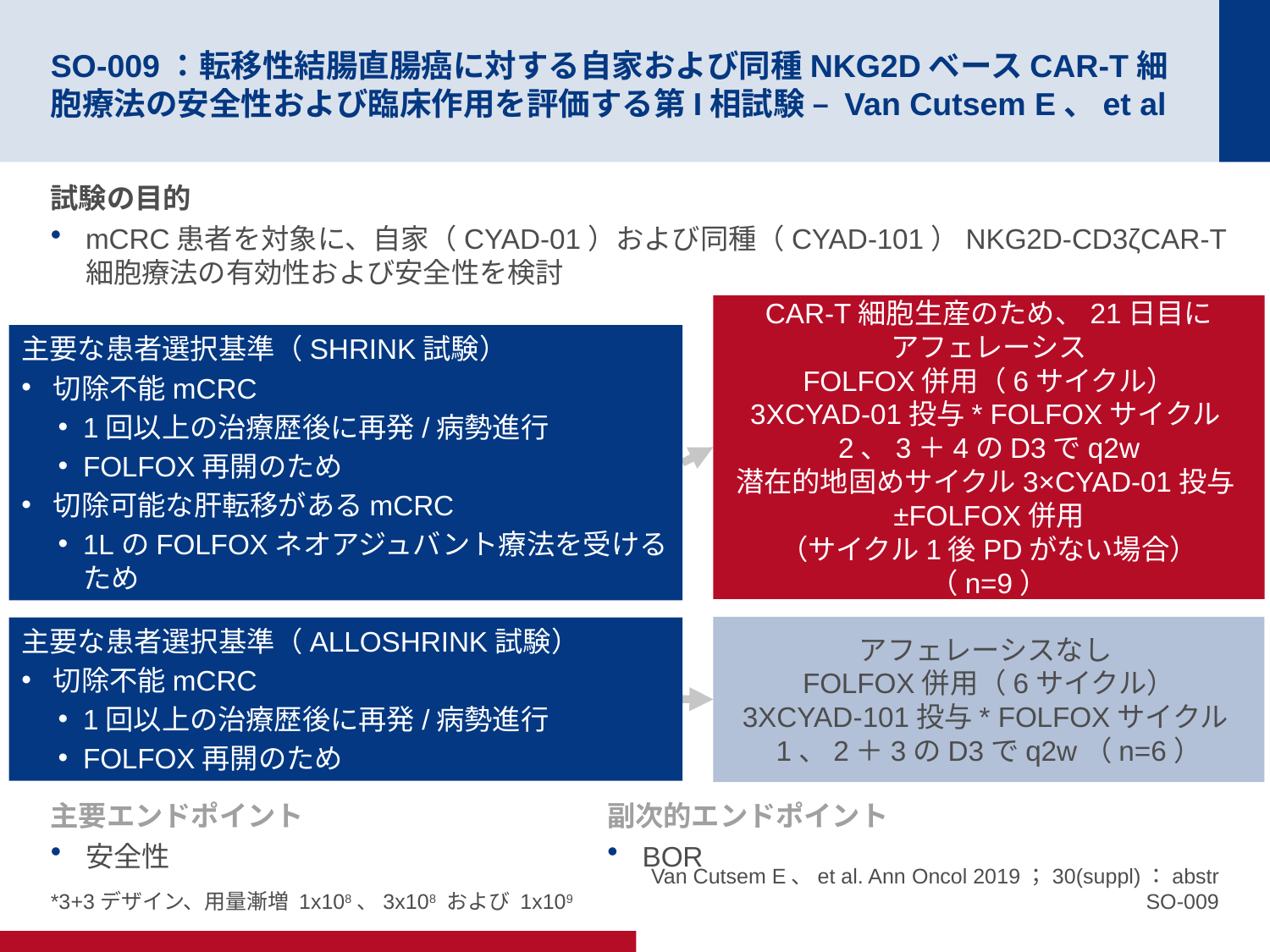

# SO-009：転移性結腸直腸癌に対する自家および同種NKG2DベースCAR-T細胞療法の安全性および臨床作用を評価する第I相試験 – Van Cutsem E、et al
試験の目的
mCRC患者を対象に、自家（CYAD-01）および同種（CYAD-101）NKG2D-CD3ζCAR-T細胞療法の有効性および安全性を検討
CAR-T細胞生産のため、21日目に
アフェレーシス
FOLFOX併用（6サイクル）
3XCYAD-01投与* FOLFOXサイクル2、3＋4のD3でq2w
潜在的地固めサイクル3×CYAD-01投与±FOLFOX併用
（サイクル1後PDがない場合）（n=9）
主要な患者選択基準（SHRINK試験）
切除不能mCRC
1回以上の治療歴後に再発/病勢進行
FOLFOX再開のため
切除可能な肝転移があるmCRC
1LのFOLFOXネオアジュバント療法を受けるため
アフェレーシスなし
FOLFOX併用（6サイクル）
3XCYAD-101投与* FOLFOXサイクル1、2＋3のD3でq2w（n=6）
主要な患者選択基準（ALLOSHRINK試験）
切除不能mCRC
1回以上の治療歴後に再発/病勢進行
FOLFOX再開のため
主要エンドポイント
安全性
副次的エンドポイント
BOR
*3+3デザイン、用量漸増 1x108、3x108 および 1x109
Van Cutsem E、et al. Ann Oncol 2019；30(suppl)：abstr SO-009